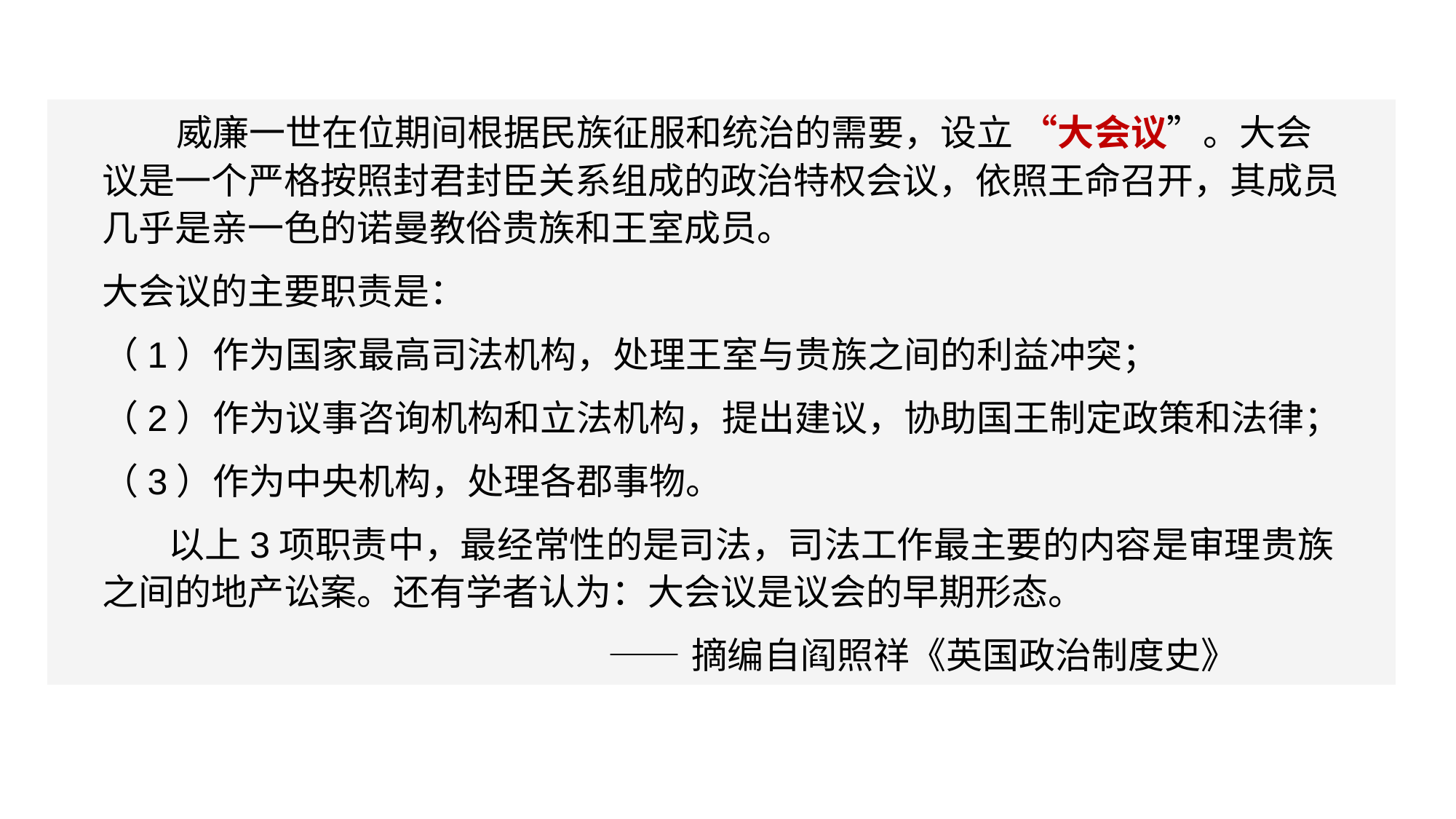

威廉一世在位期间根据民族征服和统治的需要，设立 “大会议”。大会议是一个严格按照封君封臣关系组成的政治特权会议，依照王命召开，其成员几乎是亲一色的诺曼教俗贵族和王室成员。
大会议的主要职责是：
（1）作为国家最高司法机构，处理王室与贵族之间的利益冲突；
（2）作为议事咨询机构和立法机构，提出建议，协助国王制定政策和法律；
（3）作为中央机构，处理各郡事物。
       以上3项职责中，最经常性的是司法，司法工作最主要的内容是审理贵族之间的地产讼案。还有学者认为：大会议是议会的早期形态。
                                                              ——摘编自阎照祥《英国政治制度史》